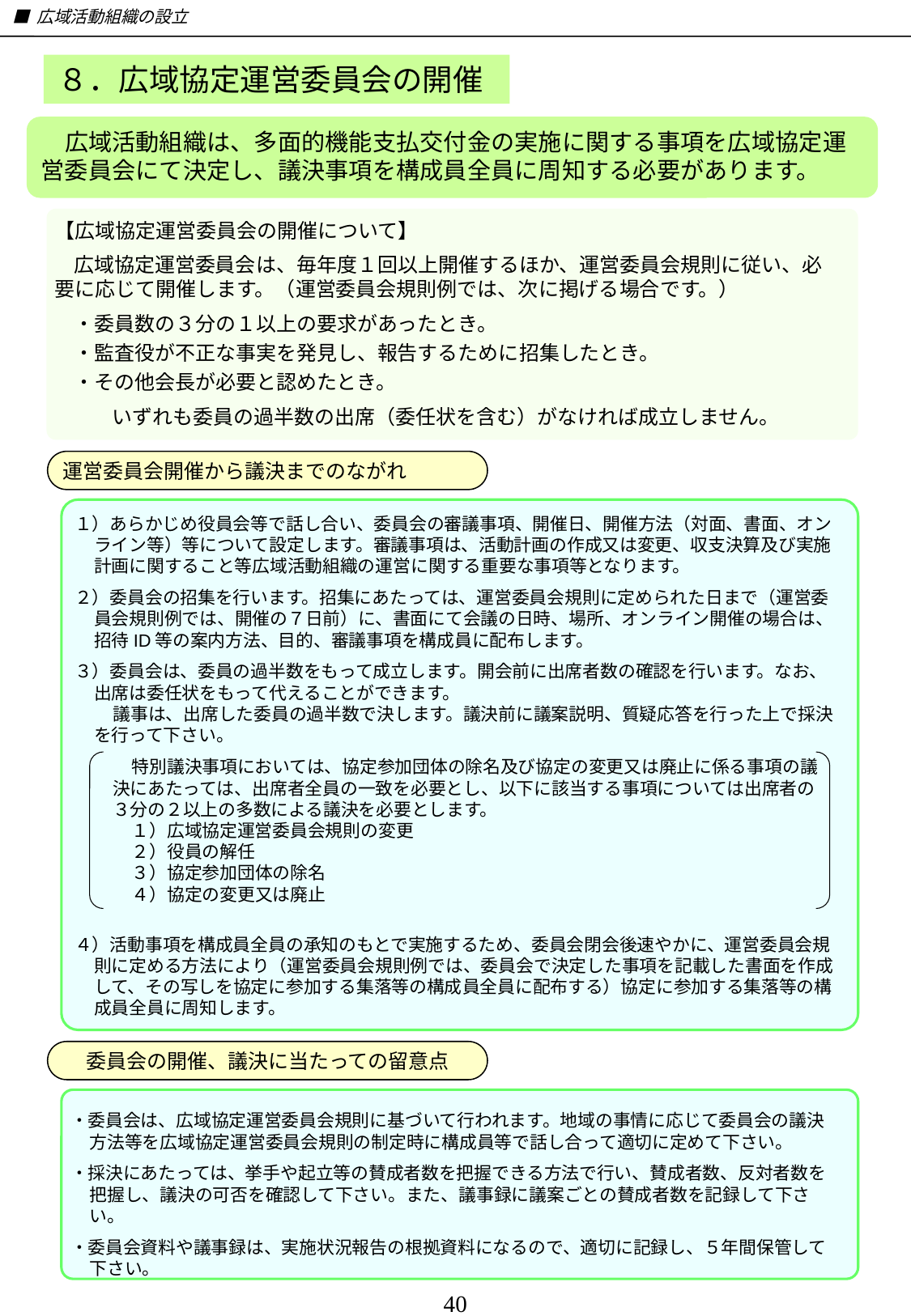

■ 広域活動組織の設立

８．広域協定運営委員会の開催

広域活動組織は、多面的機能支払交付金の実施に関する事項を広域協定運営委員会にて決定し、議決事項を構成員全員に周知する必要があります。

【広域協定運営委員会の開催について】
広域協定運営委員会は、毎年度１回以上開催するほか、運営委員会規則に従い、必要に応じて開催します。（運営委員会規則例では、次に掲げる場合です。）
・委員数の３分の１以上の要求があったとき。
・監査役が不正な事実を発見し、報告するために招集したとき。
・その他会長が必要と認めたとき。
いずれも委員の過半数の出席（委任状を含む）がなければ成立しません。
運営委員会開催から議決までのながれ

１）あらかじめ役員会等で話し合い、委員会の審議事項、開催日、開催方法（対面、書面、オンライン等）等について設定します。審議事項は、活動計画の作成又は変更、収支決算及び実施計画に関すること等広域活動組織の運営に関する重要な事項等となります。
２）委員会の招集を行います。招集にあたっては、運営委員会規則に定められた日まで（運営委員会規則例では、開催の７日前）に、書面にて会議の日時、場所、オンライン開催の場合は、招待ID等の案内方法、目的、審議事項を構成員に配布します。
３）委員会は、委員の過半数をもって成立します。開会前に出席者数の確認を行います。なお、出席は委任状をもって代えることができます。
議事は、出席した委員の過半数で決します。議決前に議案説明、質疑応答を行った上で採決を行って下さい。

４）活動事項を構成員全員の承知のもとで実施するため、委員会閉会後速やかに、運営委員会規則に定める方法により（運営委員会規則例では、委員会で決定した事項を記載した書面を作成して、その写しを協定に参加する集落等の構成員全員に配布する）協定に参加する集落等の構成員全員に周知します。
特別議決事項においては、協定参加団体の除名及び協定の変更又は廃止に係る事項の議決にあたっては、出席者全員の一致を必要とし、以下に該当する事項については出席者の３分の２以上の多数による議決を必要とします。
１）広域協定運営委員会規則の変更
２）役員の解任
３）協定参加団体の除名
４）協定の変更又は廃止
委員会の開催、議決に当たっての留意点

・委員会は、広域協定運営委員会規則に基づいて行われます。地域の事情に応じて委員会の議決方法等を広域協定運営委員会規則の制定時に構成員等で話し合って適切に定めて下さい。
・採決にあたっては、挙手や起立等の賛成者数を把握できる方法で行い、賛成者数、反対者数を把握し、議決の可否を確認して下さい。また、議事録に議案ごとの賛成者数を記録して下さい。
・委員会資料や議事録は、実施状況報告の根拠資料になるので、適切に記録し、５年間保管して下さい。
40